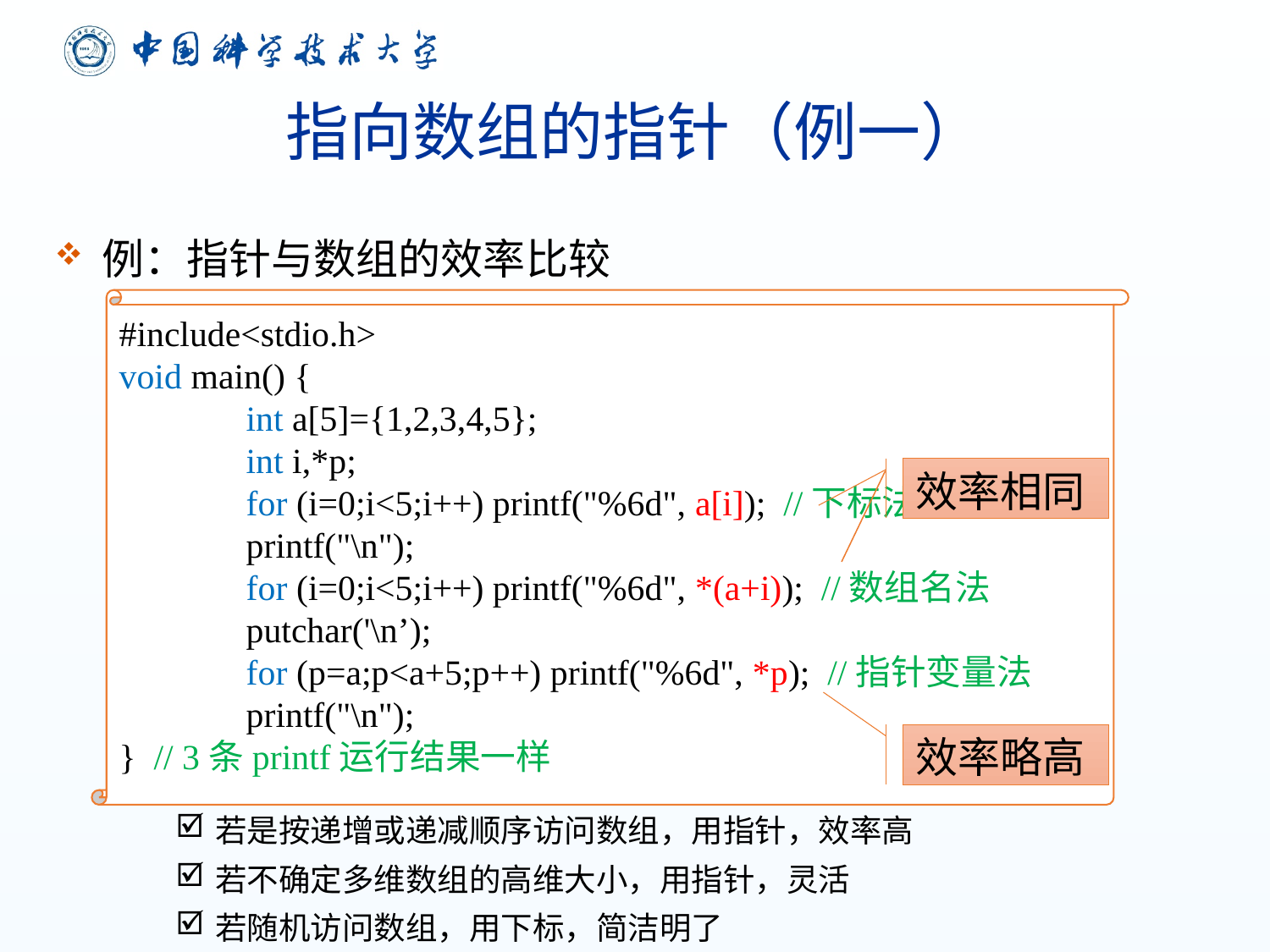

# 指向数组的指针（例一）
例：指针与数组的效率比较

#include<stdio.h>
void main() {
	int a[5]={1,2,3,4,5};
	int i,*p;
	for (i=0;i<5;i++) printf("%6d", a[i]);  //下标法
	printf("\n");
	for (i=0;i<5;i++) printf("%6d", *(a+i));  //数组名法
	putchar('\n’);
	for (p=a;p<a+5;p++) printf("%6d", *p);  //指针变量法
	printf("\n");
}  // 3条printf运行结果一样

效率相同
效率略高
若是按递增或递减顺序访问数组，用指针，效率高
若不确定多维数组的高维大小，用指针，灵活
若随机访问数组，用下标，简洁明了